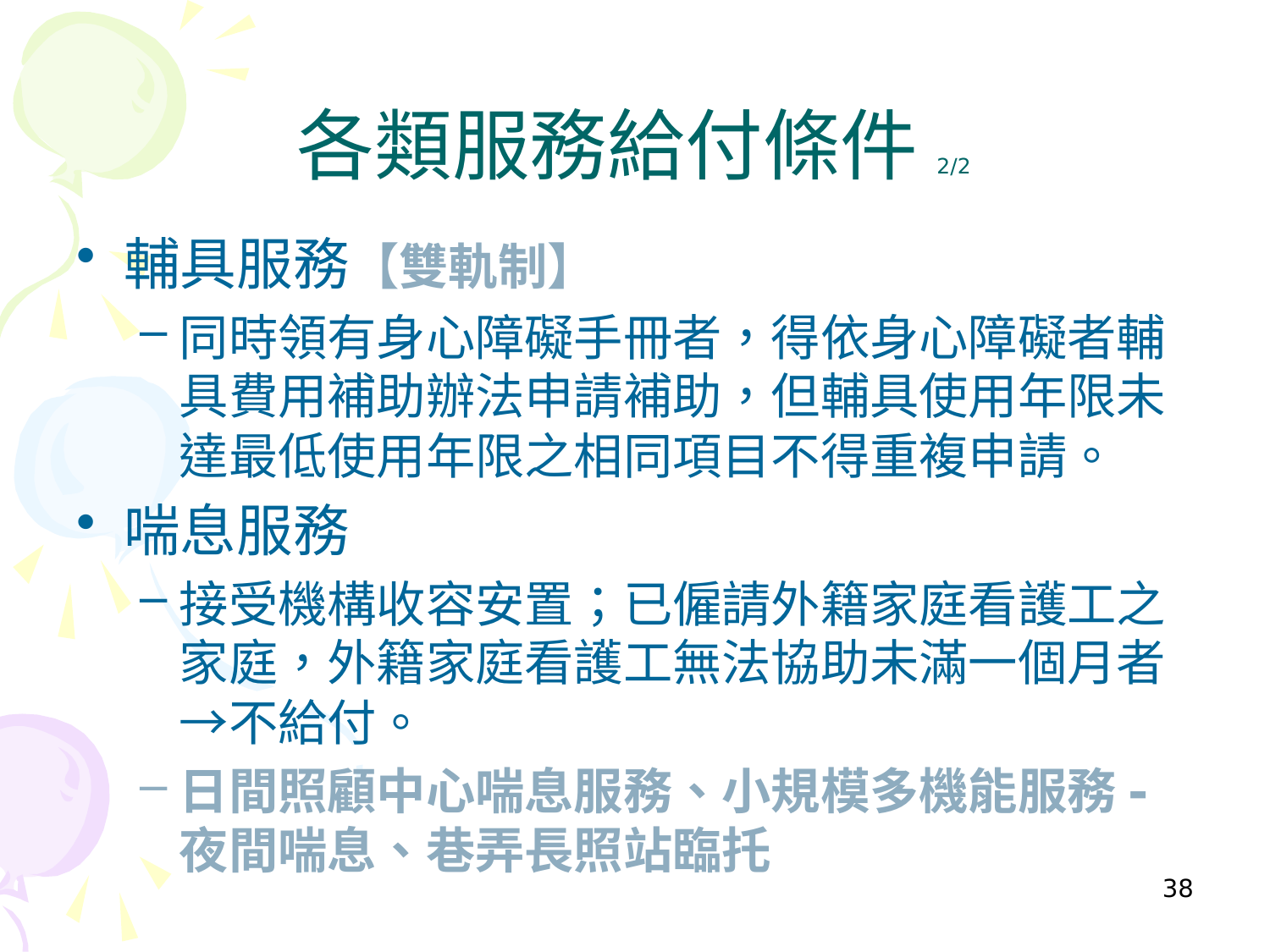

# 各類服務給付條件2/2
輔具服務【雙軌制】
同時領有身心障礙手冊者，得依身心障礙者輔具費用補助辦法申請補助，但輔具使用年限未達最低使用年限之相同項目不得重複申請。
喘息服務
接受機構收容安置；已僱請外籍家庭看護工之家庭，外籍家庭看護工無法協助未滿一個月者→不給付。
日間照顧中心喘息服務、小規模多機能服務-夜間喘息、巷弄長照站臨托

38